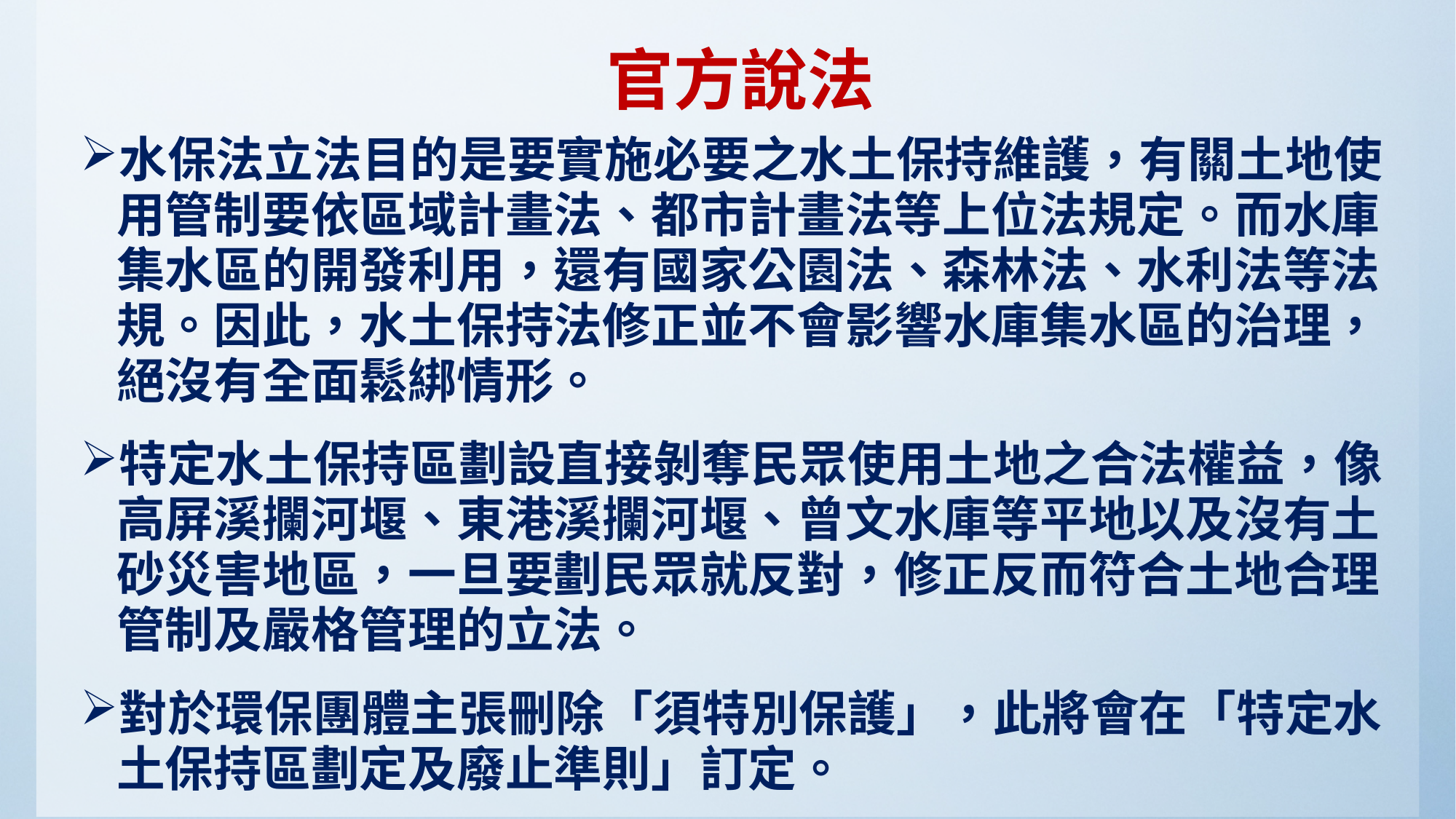

# 官方說法
水保法立法目的是要實施必要之水土保持維護，有關土地使用管制要依區域計畫法、都市計畫法等上位法規定。而水庫集水區的開發利用，還有國家公園法、森林法、水利法等法規。因此，水土保持法修正並不會影響水庫集水區的治理，絕沒有全面鬆綁情形。
特定水土保持區劃設直接剝奪民眾使用土地之合法權益，像高屏溪攔河堰、東港溪攔河堰、曾文水庫等平地以及沒有土砂災害地區，一旦要劃民眾就反對，修正反而符合土地合理管制及嚴格管理的立法。
對於環保團體主張刪除「須特別保護」，此將會在「特定水土保持區劃定及廢止準則」訂定。